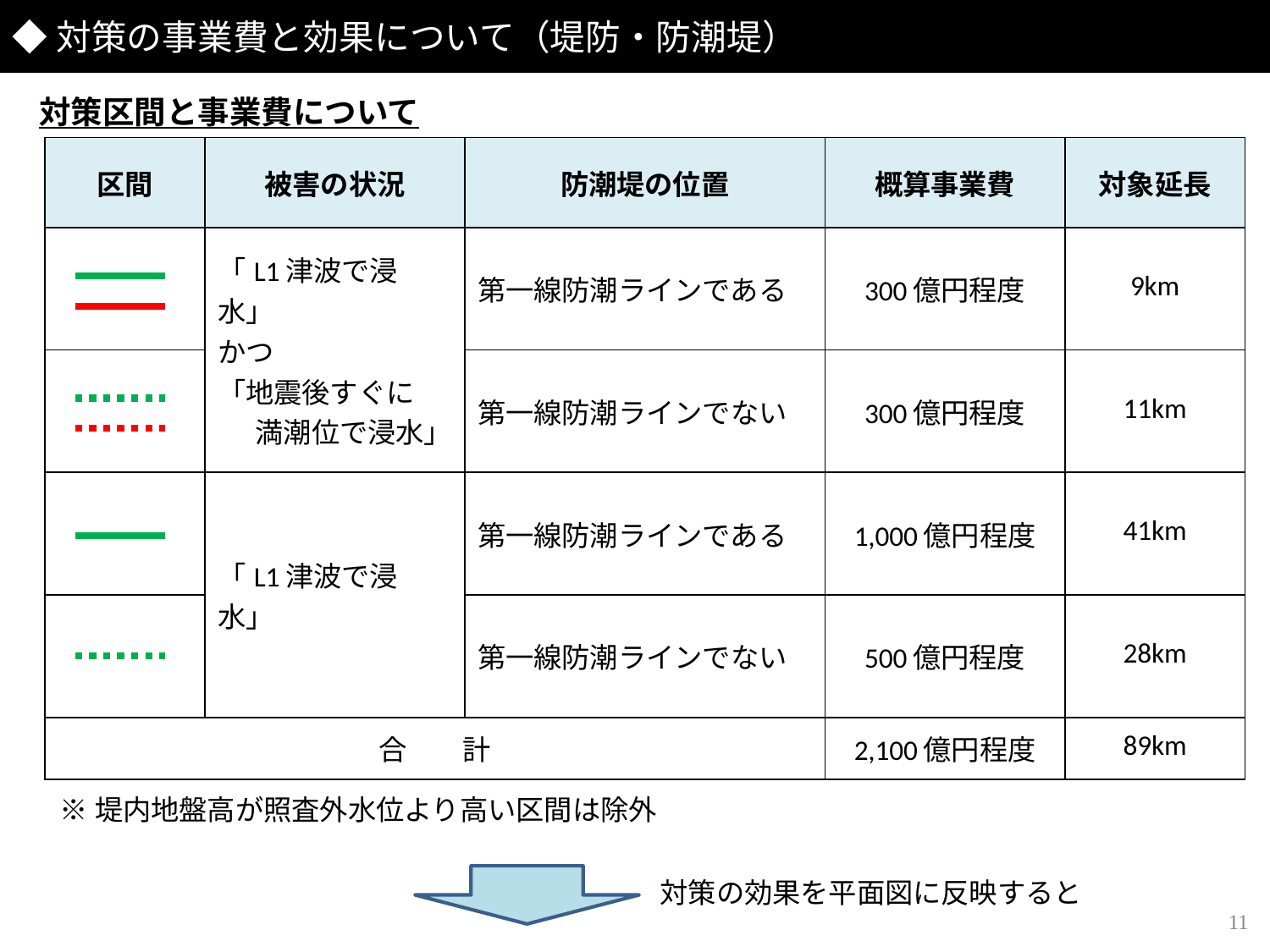

◆対策の事業費と効果について（堤防・防潮堤）
対策区間と事業費について
| 区間 | 被害の状況 | 防潮堤の位置 | 概算事業費 | 対象延長 |
| --- | --- | --- | --- | --- |
|  | 「L1津波で浸水」 かつ 「地震後すぐに 　満潮位で浸水」 | 第一線防潮ラインである | 300億円程度 | 9km |
|  |  | 第一線防潮ラインでない | 300億円程度 | 11km |
|  | 「L1津波で浸水」 | 第一線防潮ラインである | 1,000億円程度 | 41km |
|  |  | 第一線防潮ラインでない | 500億円程度 | 28km |
| 合　　計 |  |  | 2,100億円程度 | 89km |
※堤内地盤高が照査外水位より高い区間は除外

対策の効果を平面図に反映すると
11